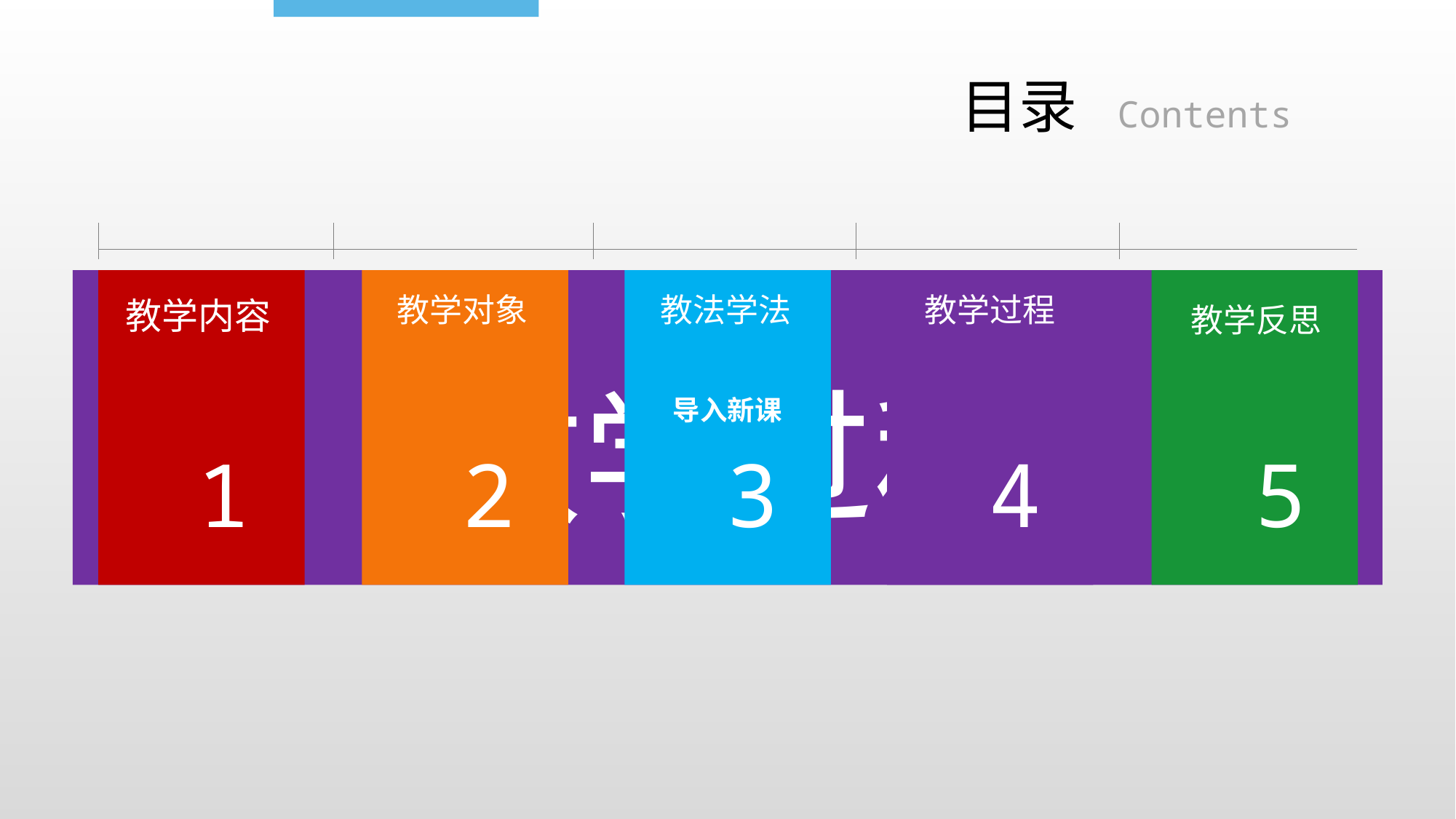

# 目录  Contents
教学内容

1

教学过程

教学对象
2

教法学法
3

教学过程
4

教学反思
5
导入新课